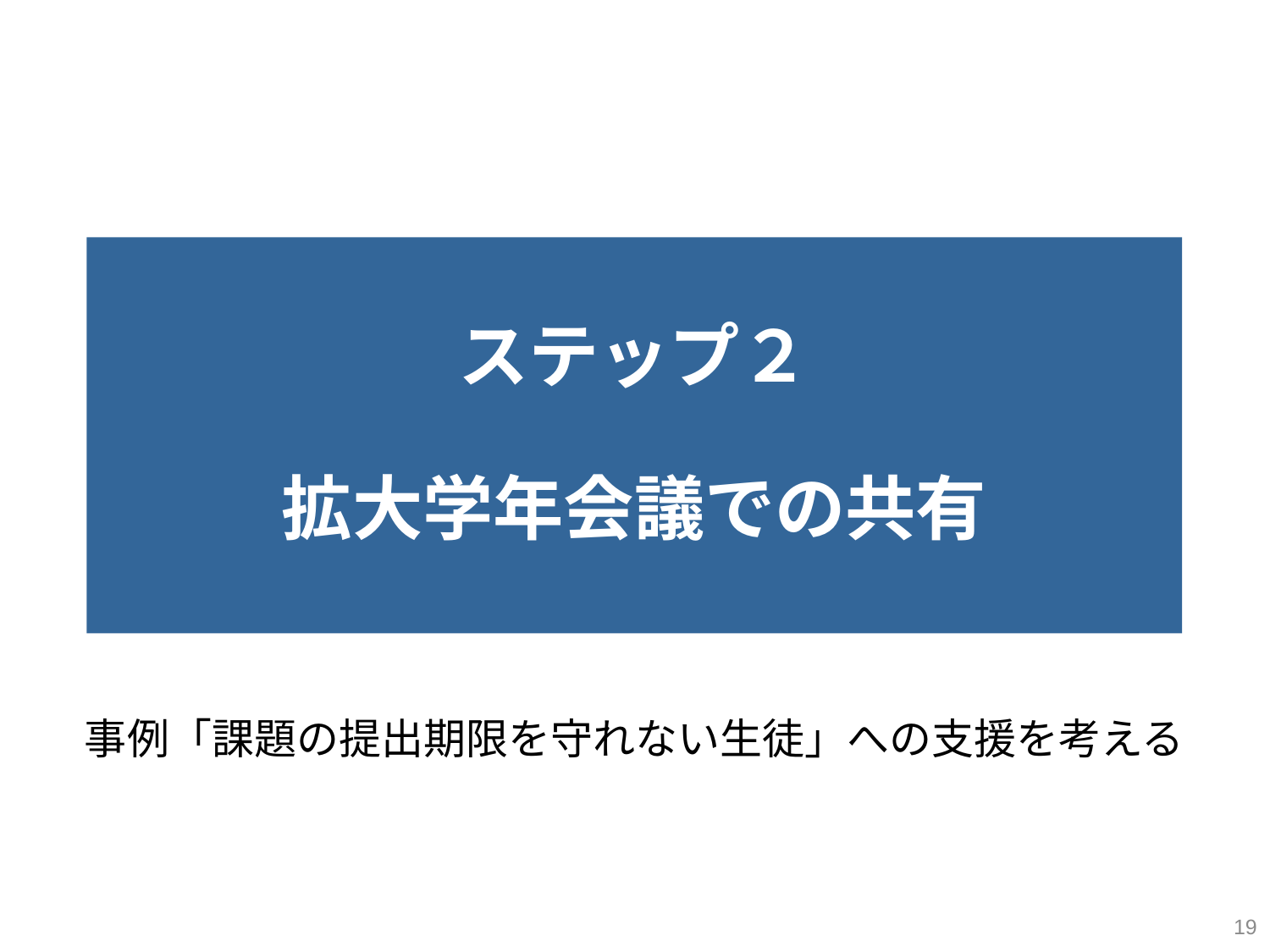

# ステップ２ 拡大学年会議での共有
事例「課題の提出期限を守れない生徒」への支援を考える
19